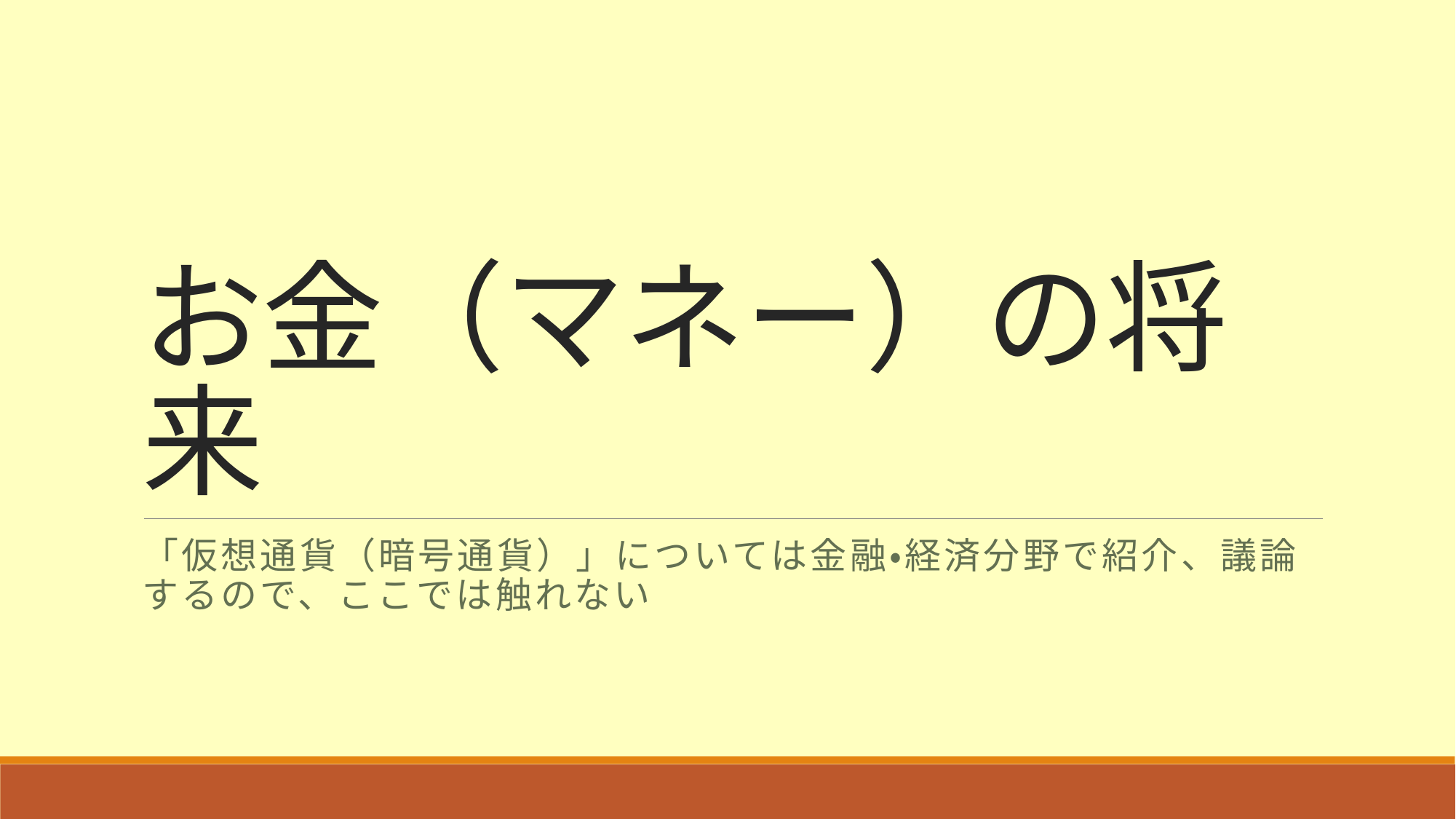

# お金（マネー）の将来
「仮想通貨（暗号通貨）」については金融・経済分野で紹介、議論するので、ここでは触れない